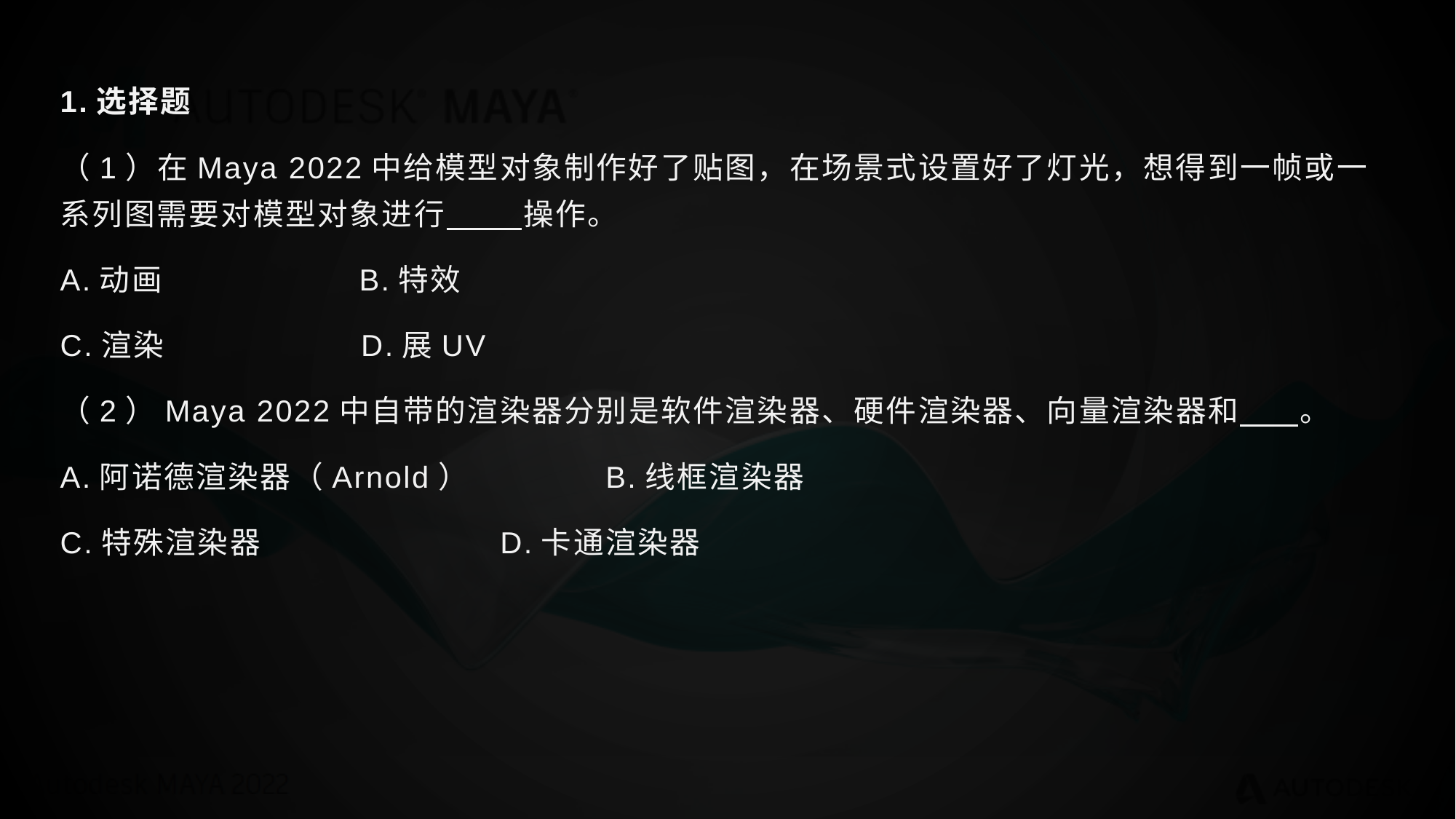

1.选择题
（1）在Maya 2022中给模型对象制作好了贴图，在场景式设置好了灯光，想得到一帧或一系列图需要对模型对象进行         操作。
A.动画                      B.特效
C.渲染                      D.展UV
（2）Maya 2022中自带的渲染器分别是软件渲染器、硬件渲染器、向量渲染器和       。
A.阿诺德渲染器（Arnold）               B.线框渲染器
C.特殊渲染器                           D.卡通渲染器